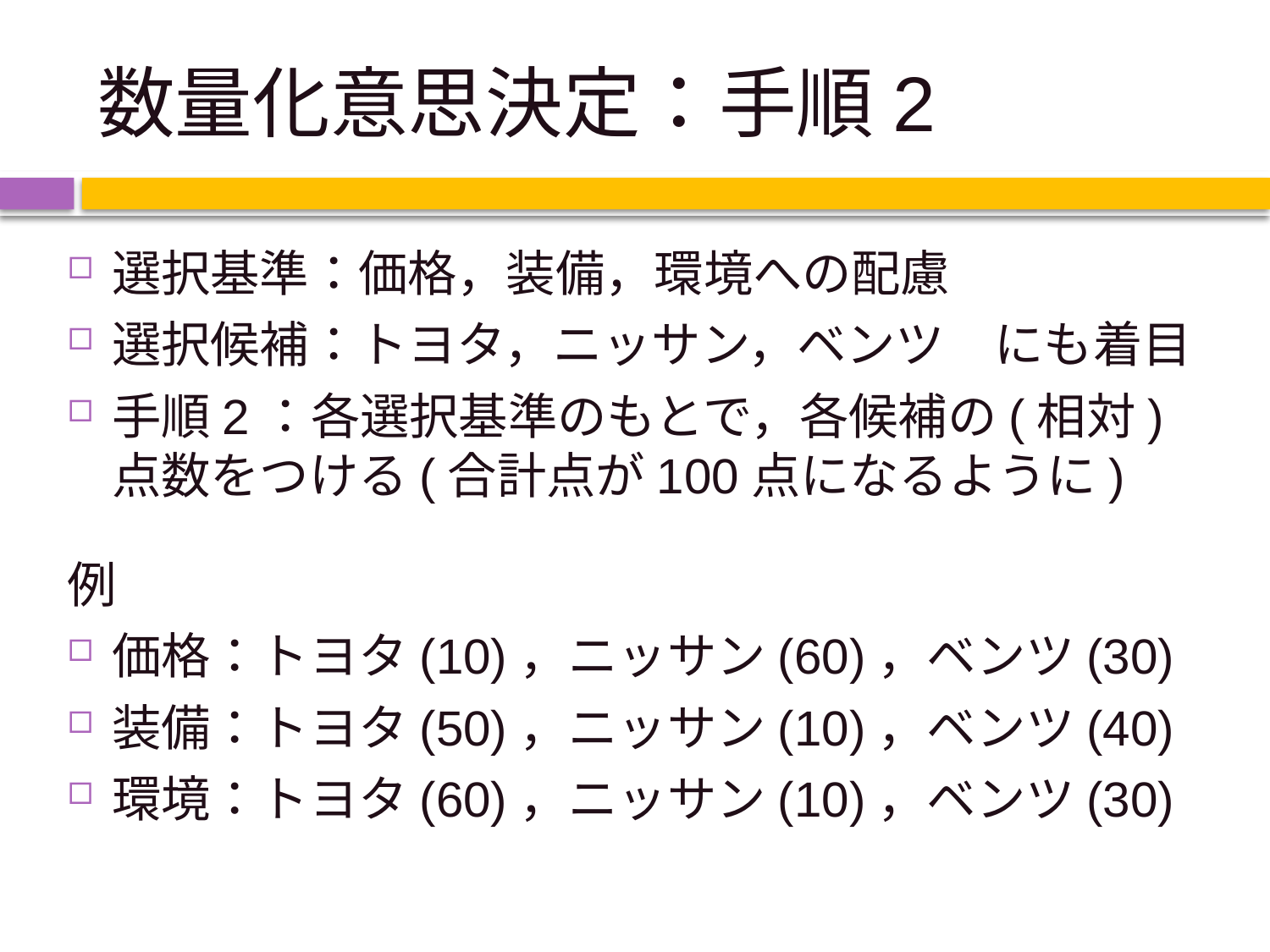

# 数量化意思決定：手順2
選択基準：価格，装備，環境への配慮
選択候補：トヨタ，ニッサン，ベンツ　にも着目
手順2：各選択基準のもとで，各候補の(相対)点数をつける(合計点が100点になるように)

例
価格：トヨタ(10)，ニッサン(60)，ベンツ(30)
装備：トヨタ(50)，ニッサン(10)，ベンツ(40)
環境：トヨタ(60)，ニッサン(10)，ベンツ(30)